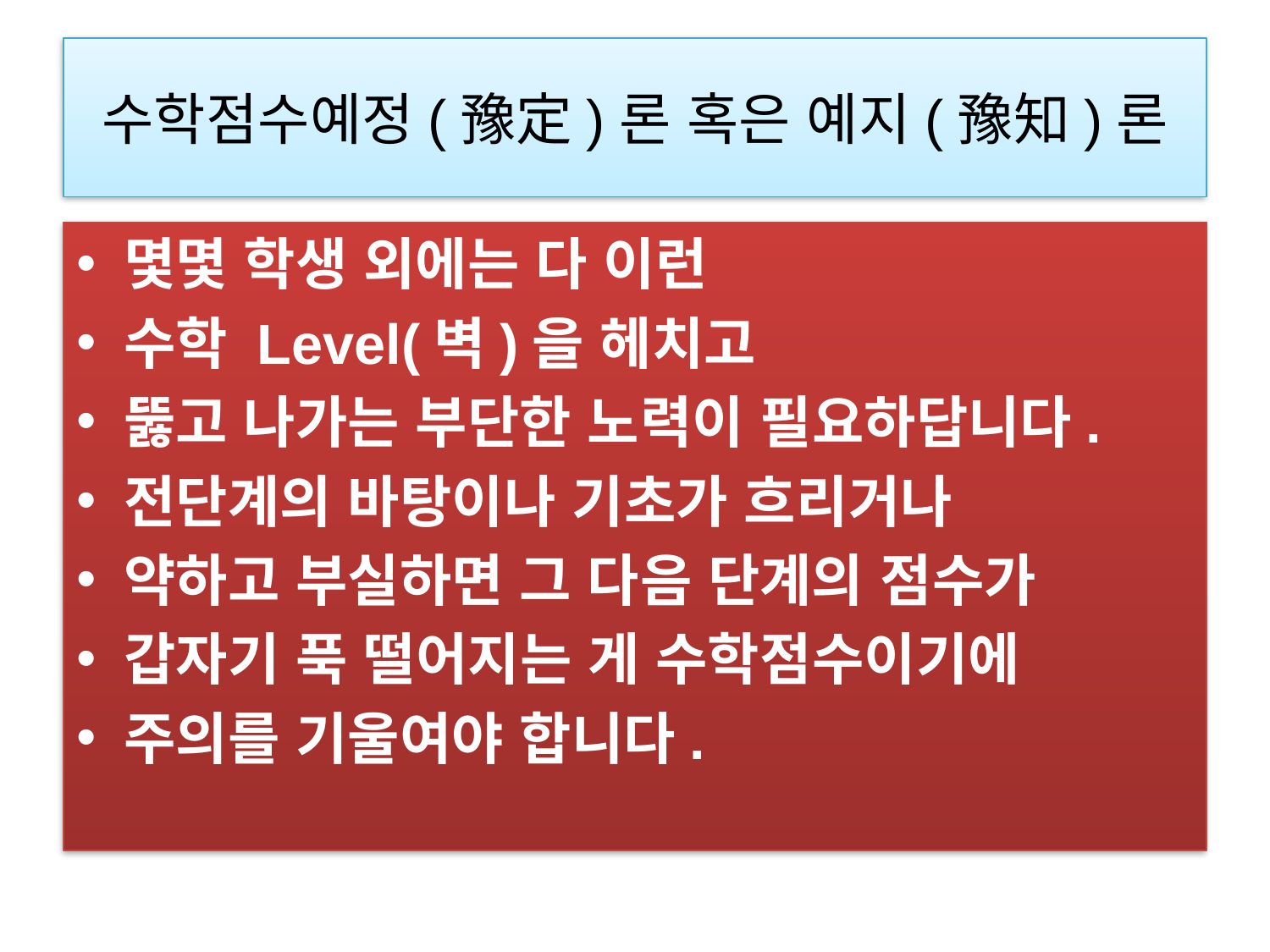

# 수학점수예정(豫定)론 혹은 예지(豫知)론
몇몇 학생 외에는 다 이런
수학 Level(벽)을 헤치고
뚫고 나가는 부단한 노력이 필요하답니다.
전단계의 바탕이나 기초가 흐리거나
약하고 부실하면 그 다음 단계의 점수가
갑자기 푹 떨어지는 게 수학점수이기에
주의를 기울여야 합니다.